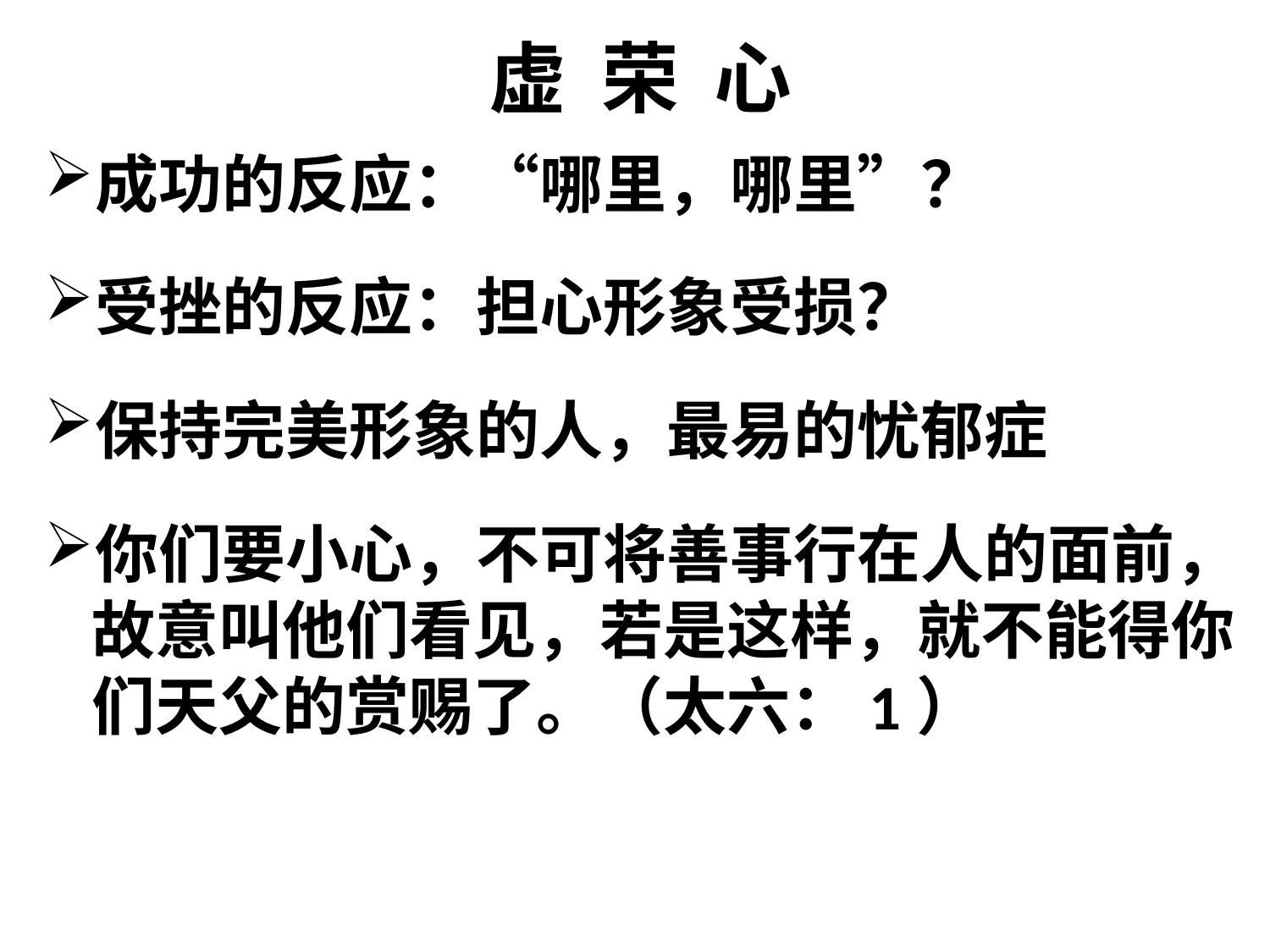

# 虚  荣  心
成功的反应：“哪里，哪里”？

受挫的反应：担心形象受损？

保持完美形象的人，最易的忧郁症

你们要小心，不可将善事行在人的面前，故意叫他们看见，若是这样，就不能得你们天父的赏赐了。（太六：1）